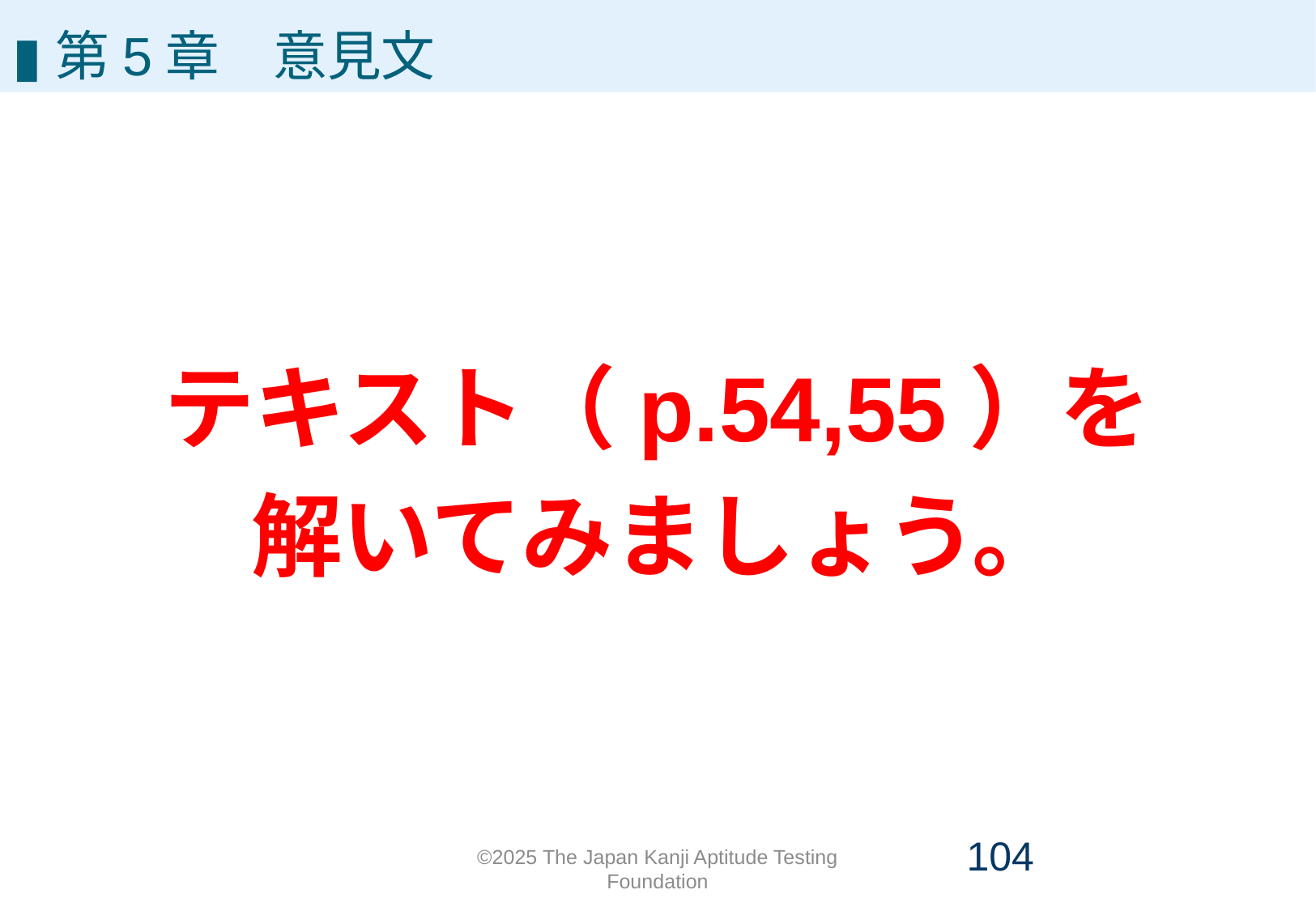

▮第5章　意見文

テキスト（p.54,55）を
解いてみましょう。
©2025 The Japan Kanji Aptitude Testing Foundation
104